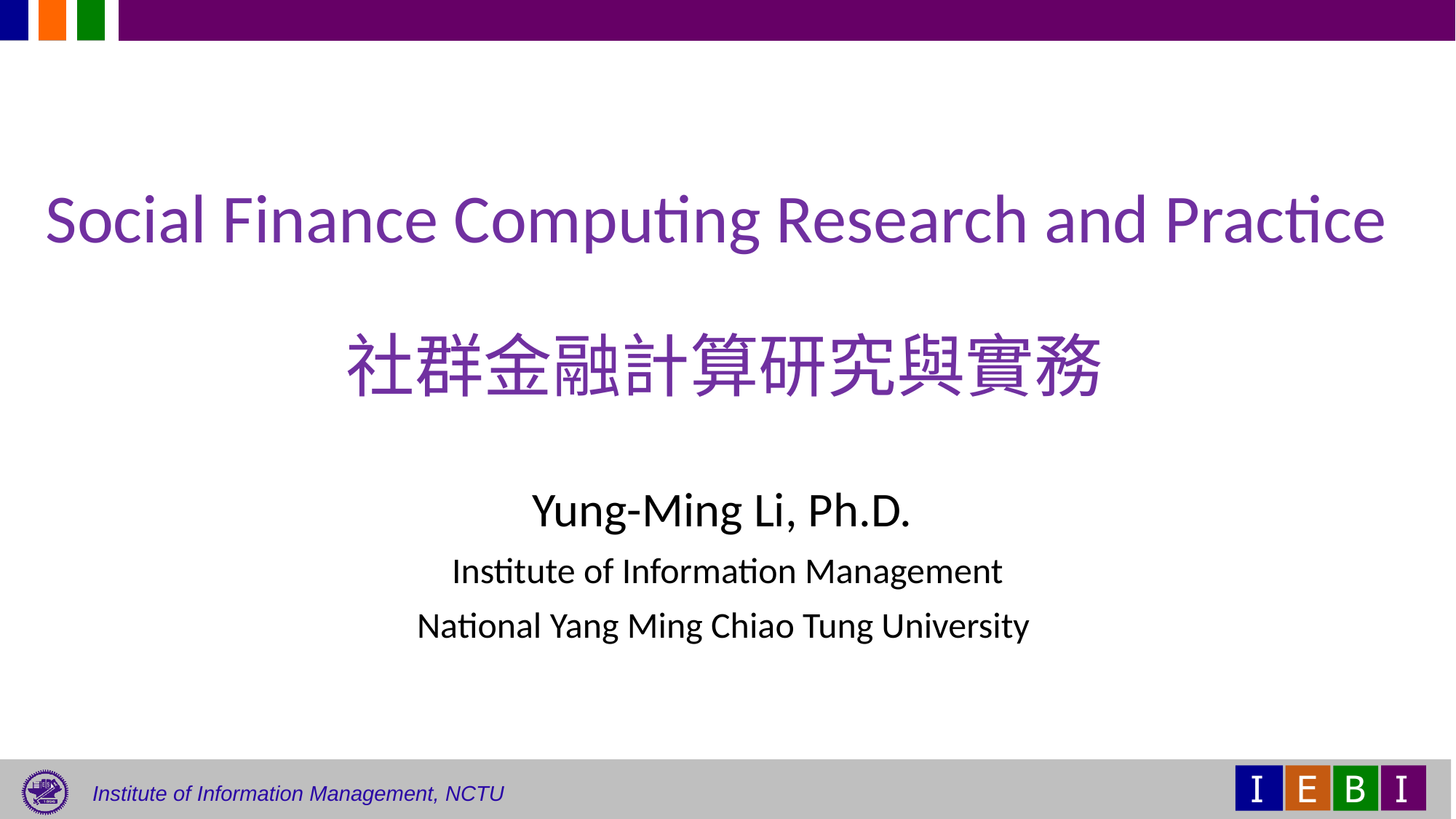

# Social Finance Computing Research and Practice 社群金融計算研究與實務
Yung-Ming Li, Ph.D.
Institute of Information Management
National Yang Ming Chiao Tung University